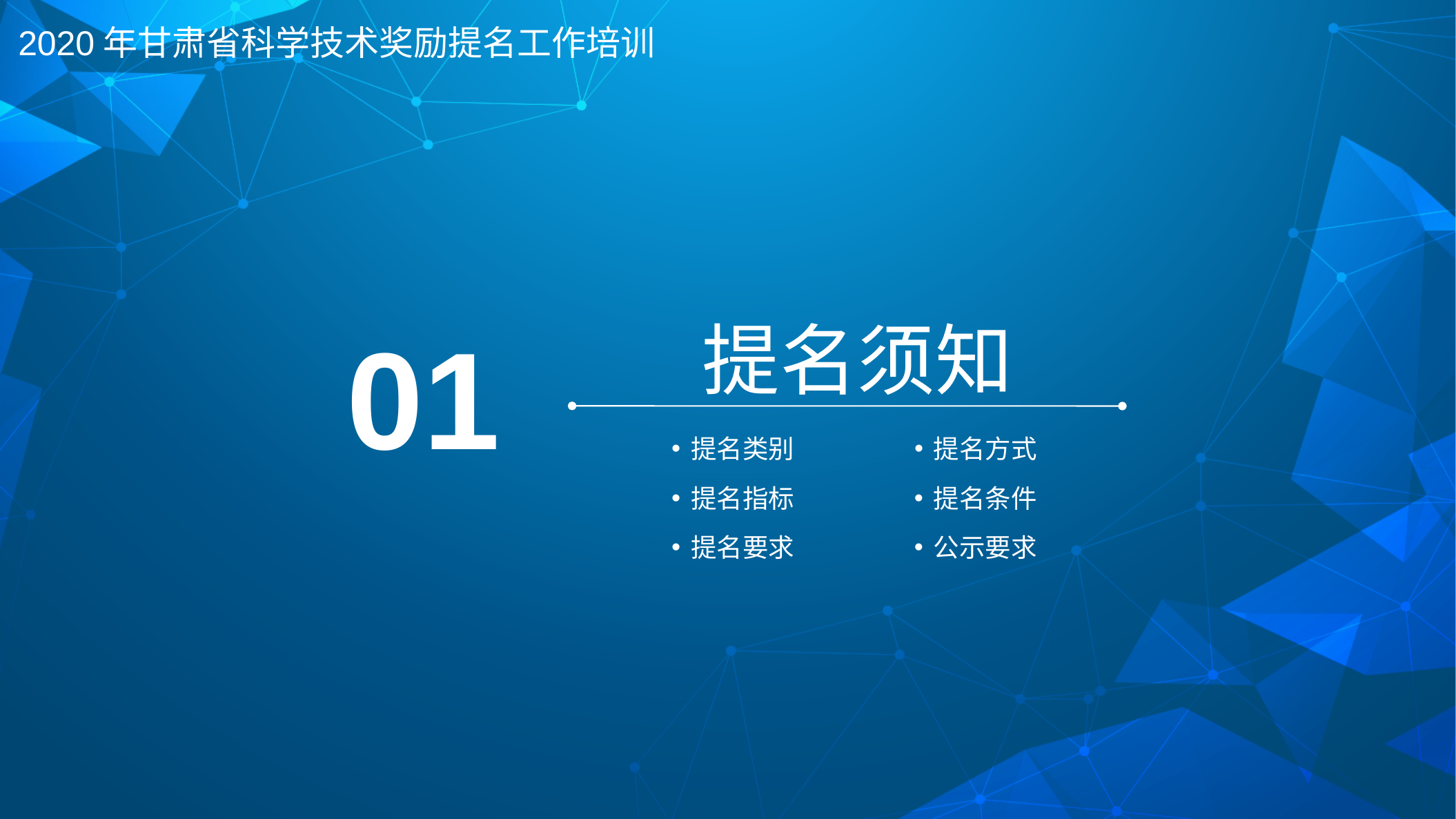

2020年甘肃省科学技术奖励提名工作培训
提名须知
01

提名类别
提名方式
提名指标
提名条件
提名要求
公示要求
3